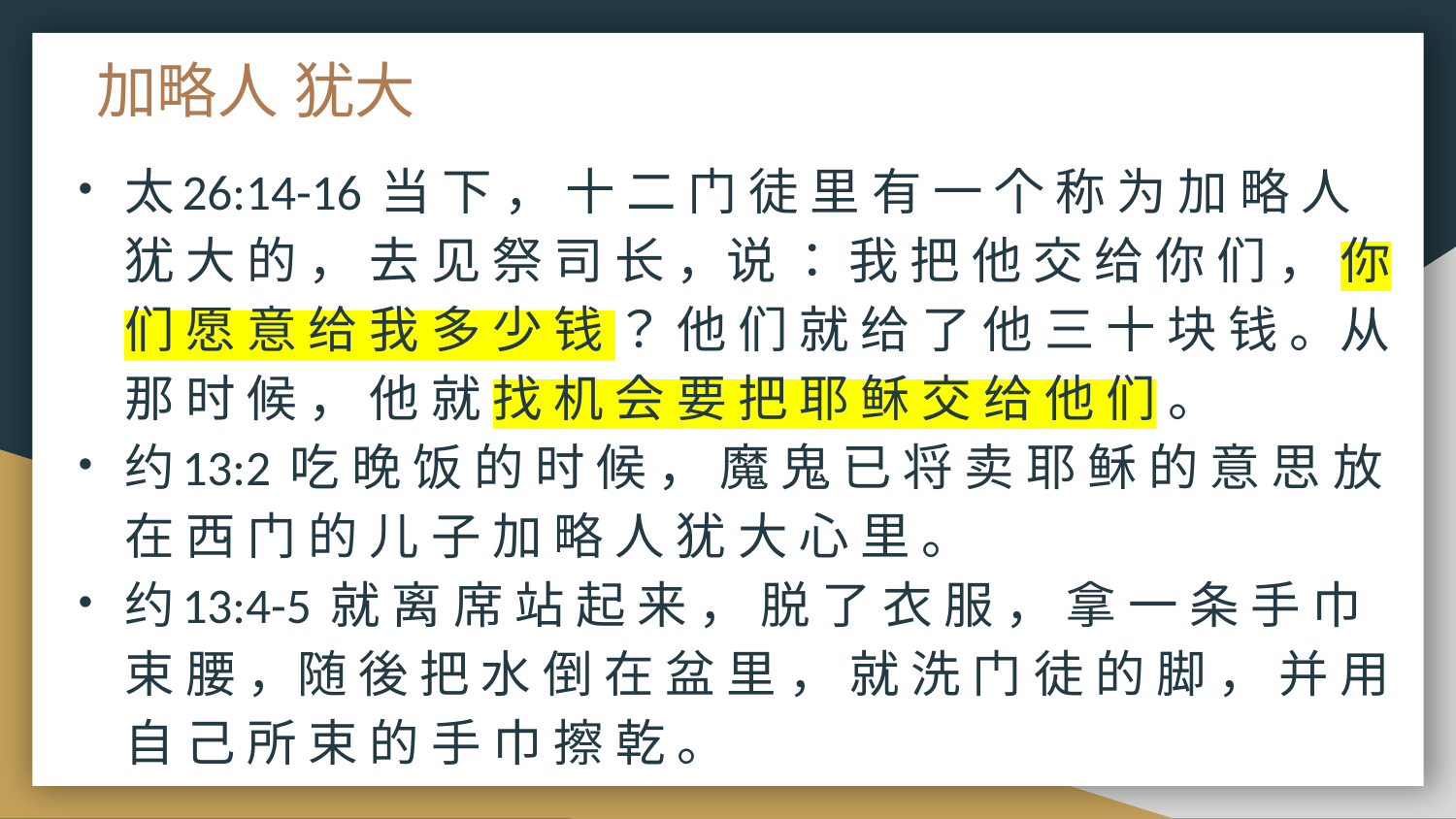

# 加略人 犹大
太26:14-16 当 下 ， 十 二 门 徒 里 有 一 个 称 为 加 略 人 犹 大 的 ， 去 见 祭 司 长 ，说 ： 我 把 他 交 给 你 们 ， 你 们 愿 意 给 我 多 少 钱 ？ 他 们 就 给 了 他 三 十 块 钱 。从 那 时 候 ， 他 就 找 机 会 要 把 耶 稣 交 给 他 们 。
约13:2 吃 晚 饭 的 时 候 ， 魔 鬼 已 将 卖 耶 稣 的 意 思 放 在 西 门 的 儿 子 加 略 人 犹 大 心 里 。
约13:4-5 就 离 席 站 起 来 ， 脱 了 衣 服 ， 拿 一 条 手 巾 束 腰 ，随 後 把 水 倒 在 盆 里 ， 就 洗 门 徒 的 脚 ， 并 用 自 己 所 束 的 手 巾 擦 乾 。